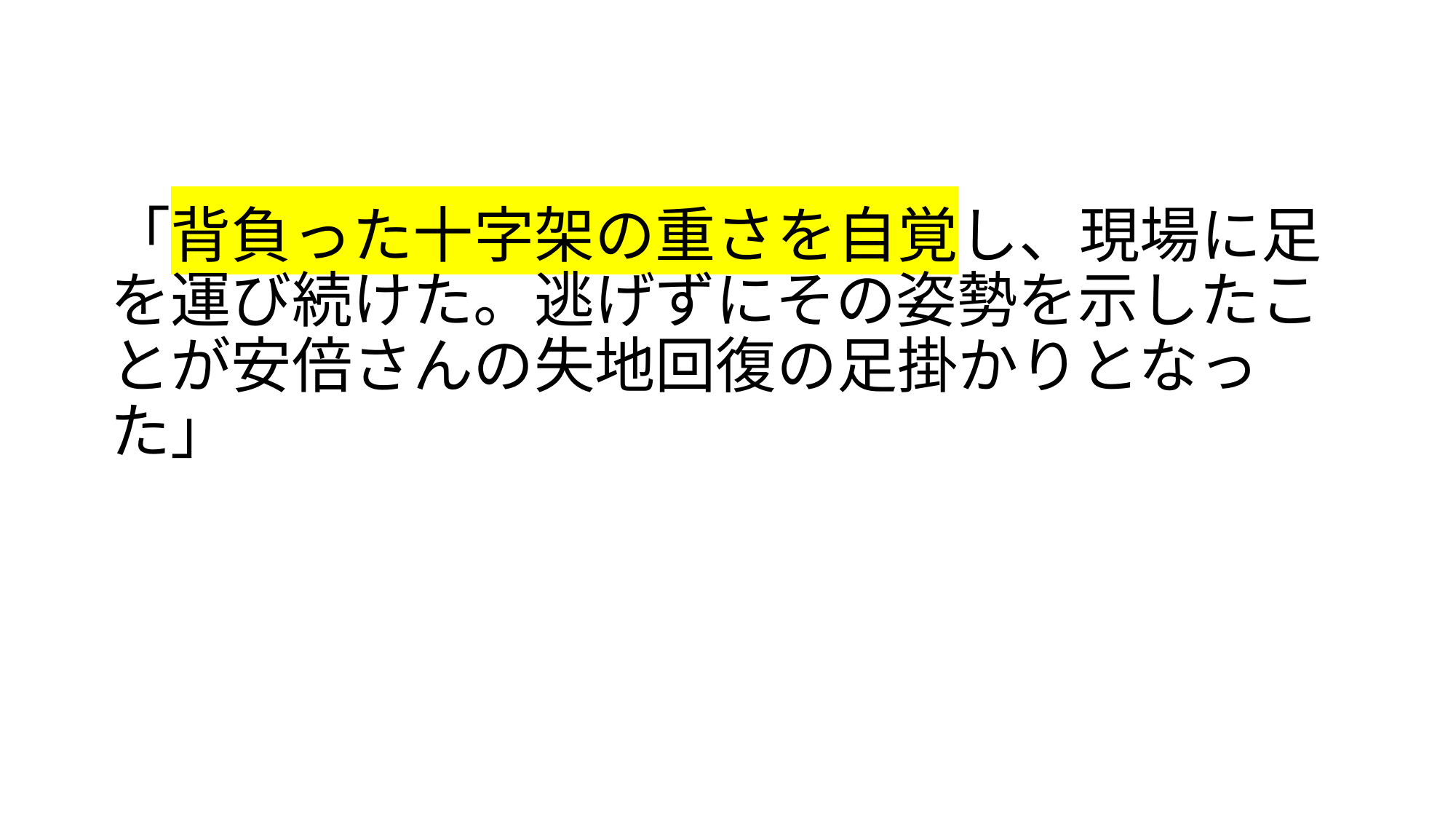

# 「背負った十字架の重さを自覚し、現場に足を運び続けた。逃げずにその姿勢を示したことが安倍さんの失地回復の足掛かりとなった」